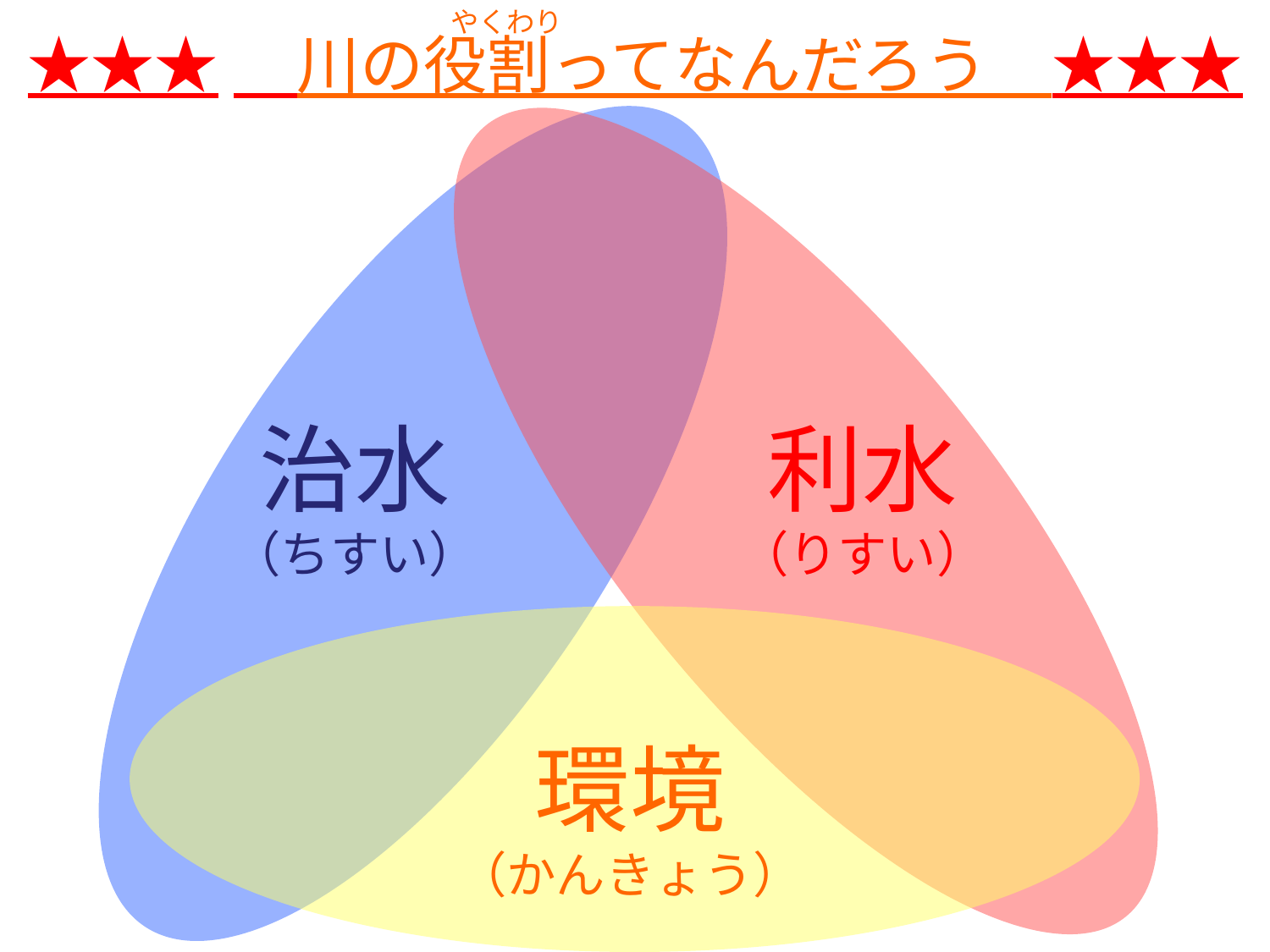

やくわり
★★★　川の役割ってなんだろう　★★★

治水
（ちすい）
利水
（りすい）

環境
（かんきょう）